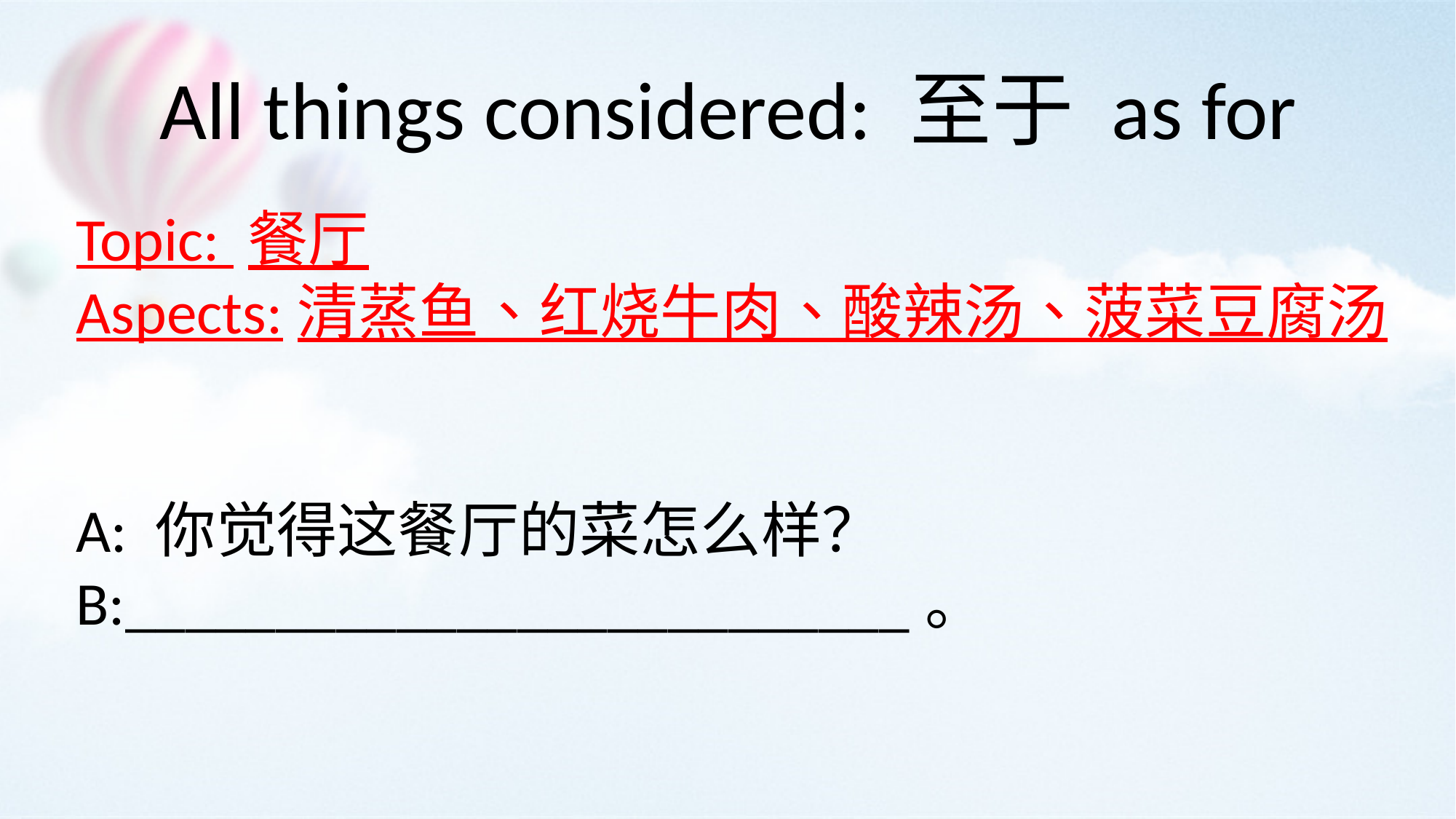

All things considered: 至于 as for
Topic: 餐厅
Aspects:清蒸鱼、红烧牛肉、酸辣汤、菠菜豆腐汤

A: 你觉得这餐厅的菜怎么样？
B:__________________________。